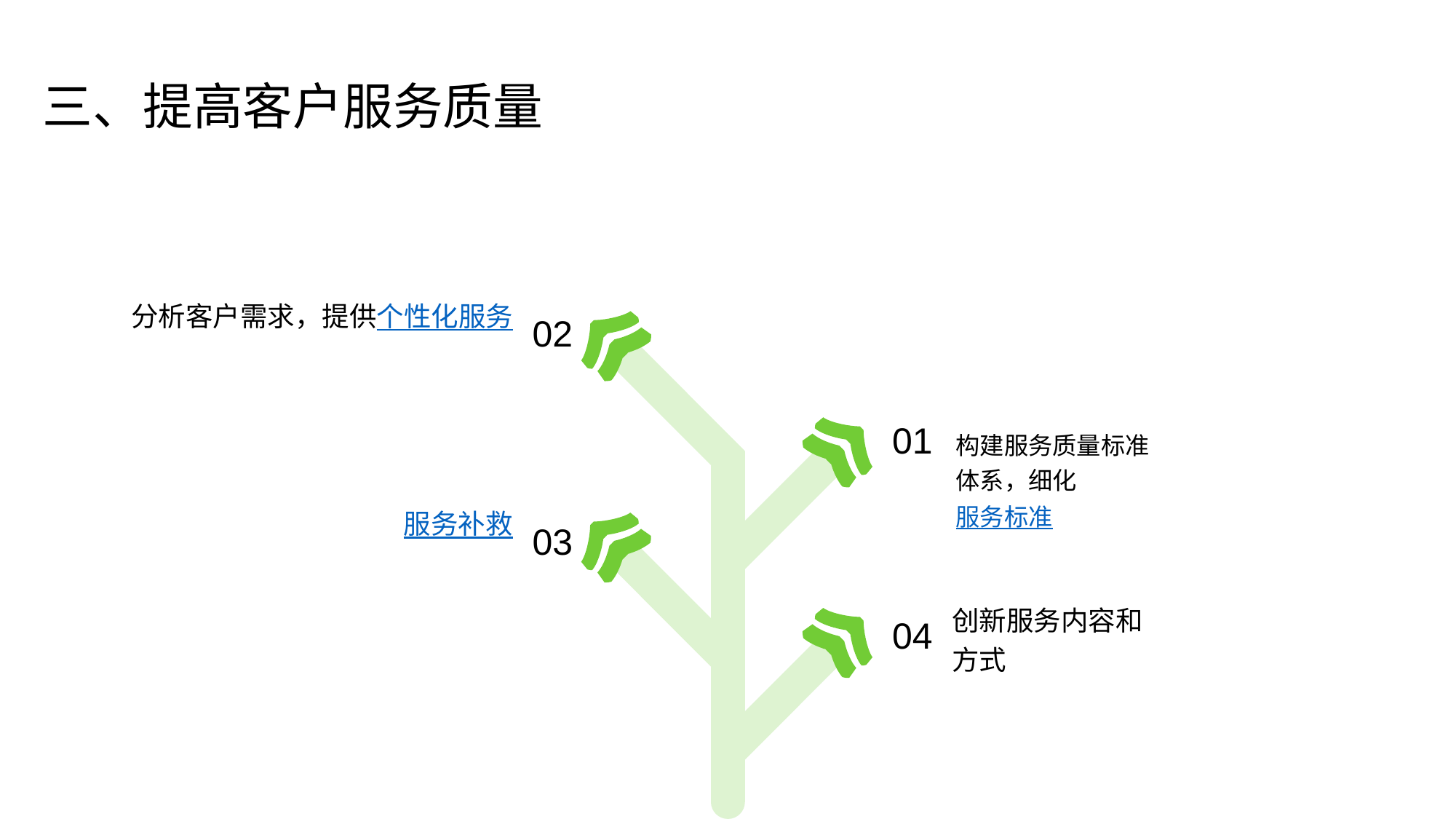

# 三、提高客户服务质量
分析客户需求，提供个性化服务

02

01
构建服务质量标准体系，细化服务标准

服务补救

03

创新服务内容和方式
04